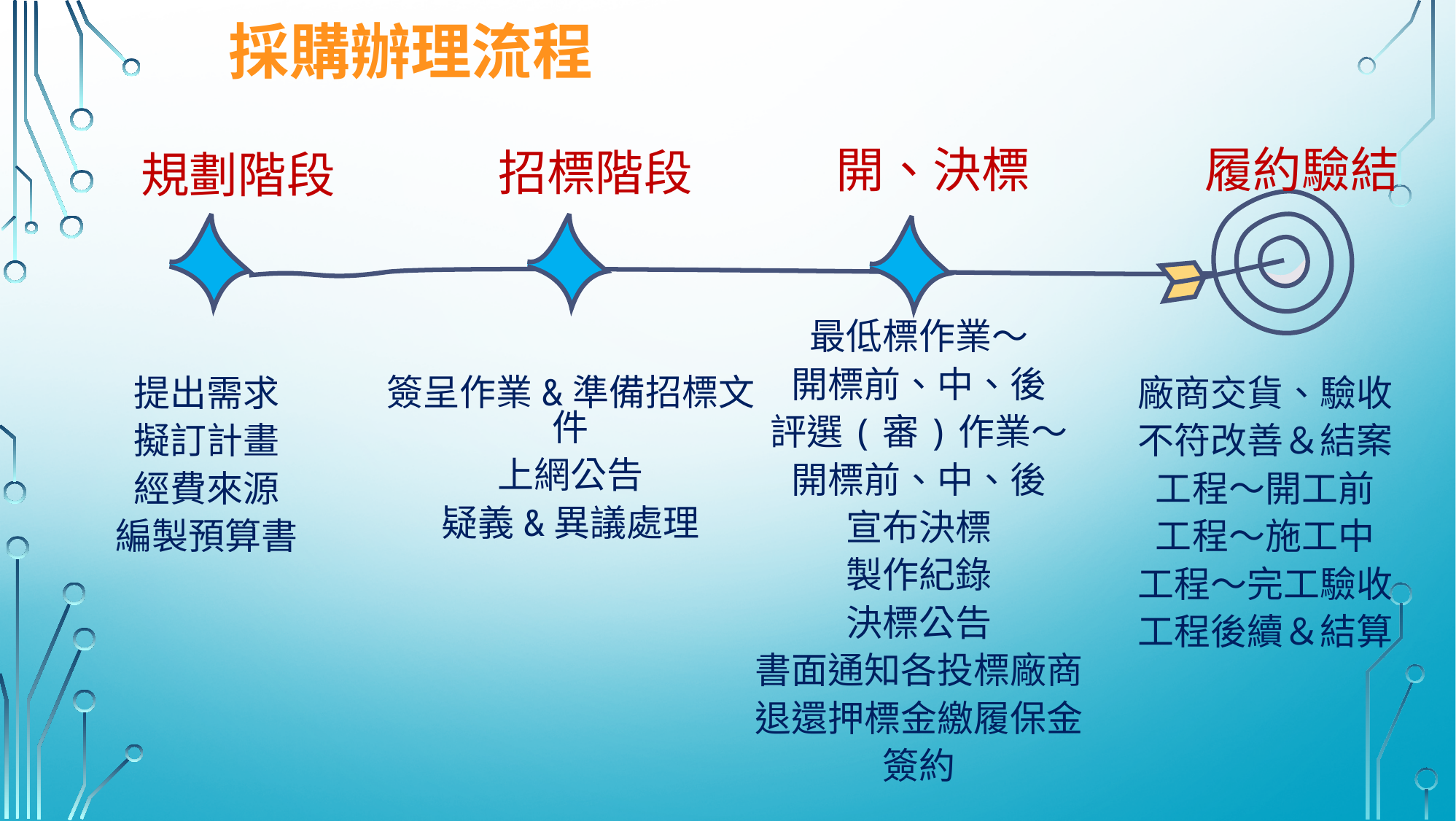

採購辦理流程
招標階段
履約驗結
開、決標
規劃階段

最低標作業～
開標前、中、後
評選(審)作業～
開標前、中、後
宣布決標
製作紀錄
決標公告
書面通知各投標廠商
退還押標金繳履保金
簽約

簽呈作業&準備招標文件
上網公告
疑義&異議處理
廠商交貨、驗收
不符改善＆結案
工程～開工前
工程～施工中
工程～完工驗收
工程後續＆結算
提出需求
擬訂計畫
經費來源
編製預算書